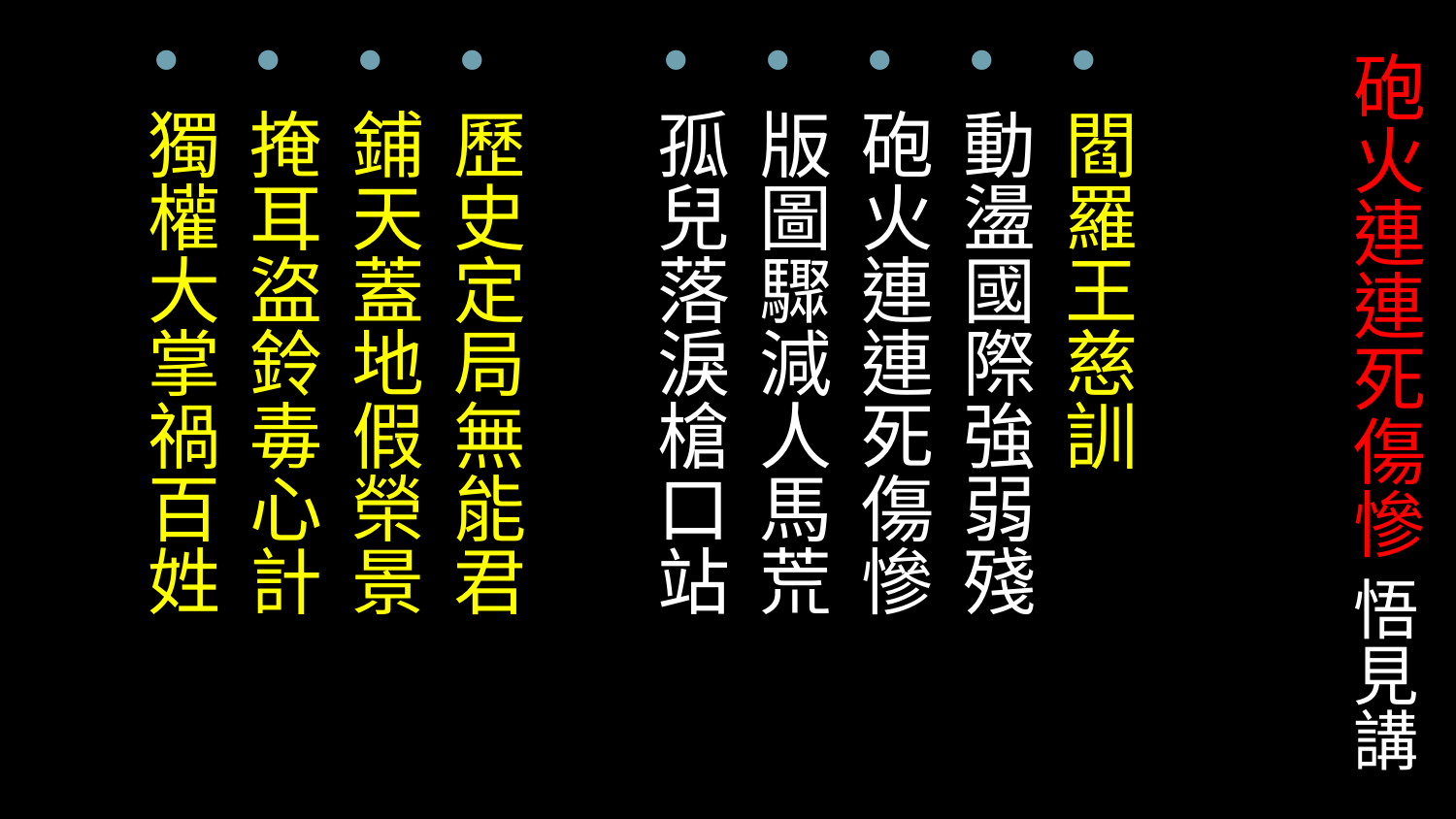

# 砲火連連死傷慘 悟見講
閻羅王慈訓
動盪國際強弱殘
砲火連連死傷慘
版圖驟減人馬荒
孤兒落淚槍口站

歷史定局無能君
鋪天蓋地假榮景
掩耳盜鈴毒心計
獨權大掌禍百姓